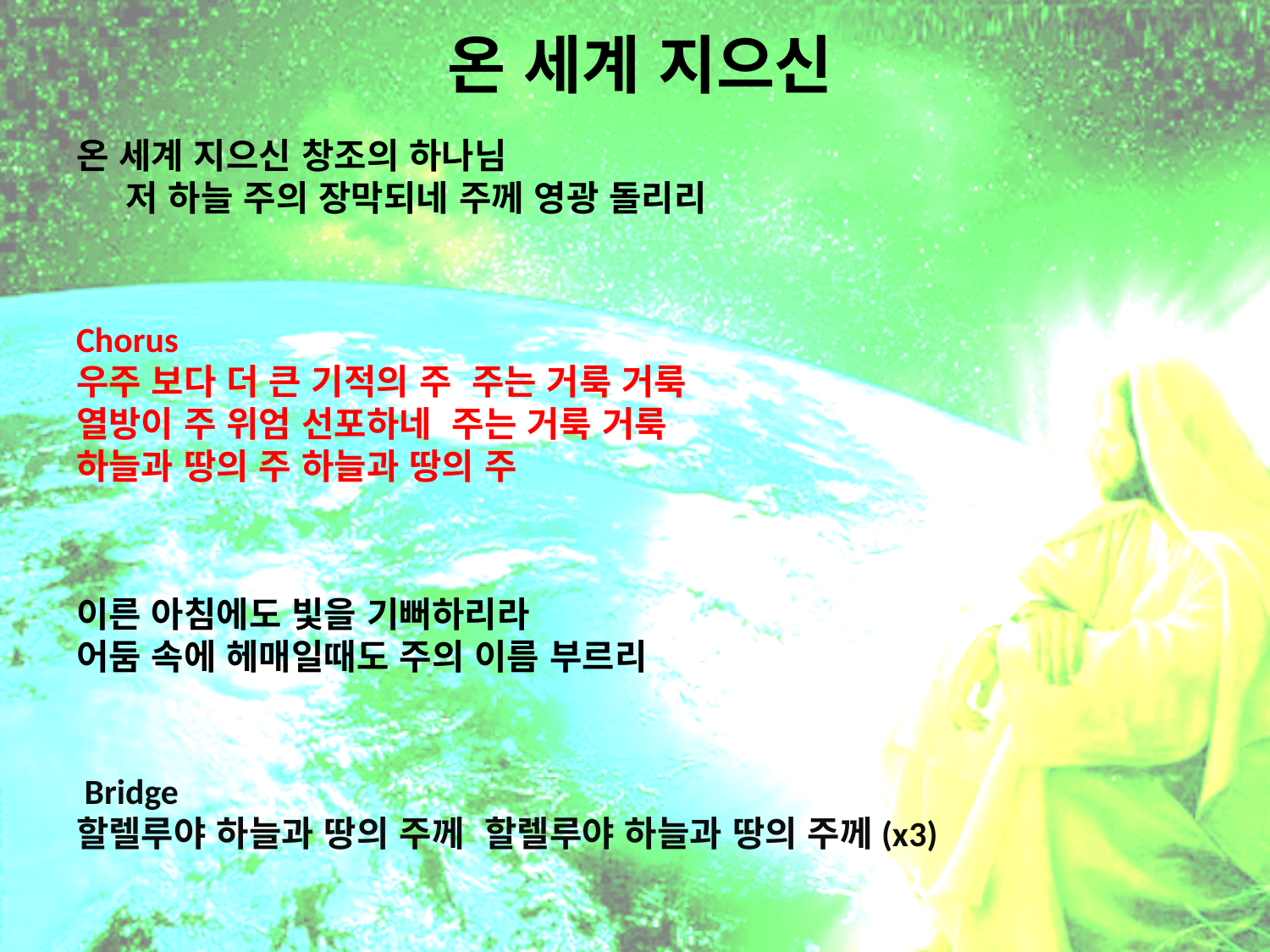

# 온 세계 지으신
온 세계 지으신 창조의 하나님                                                    저 하늘 주의 장막되네 주께 영광 돌리리

Chorus                                                                                                 우주 보다 더 큰 기적의 주  주는 거룩 거룩                           열방이 주 위엄 선포하네  주는 거룩 거룩
하늘과 땅의 주 하늘과 땅의 주

이른 아침에도 빛을 기뻐하리라
어둠 속에 헤매일때도 주의 이름 부르리
 Bridge
할렐루야 하늘과 땅의 주께  할렐루야 하늘과 땅의 주께(x3)